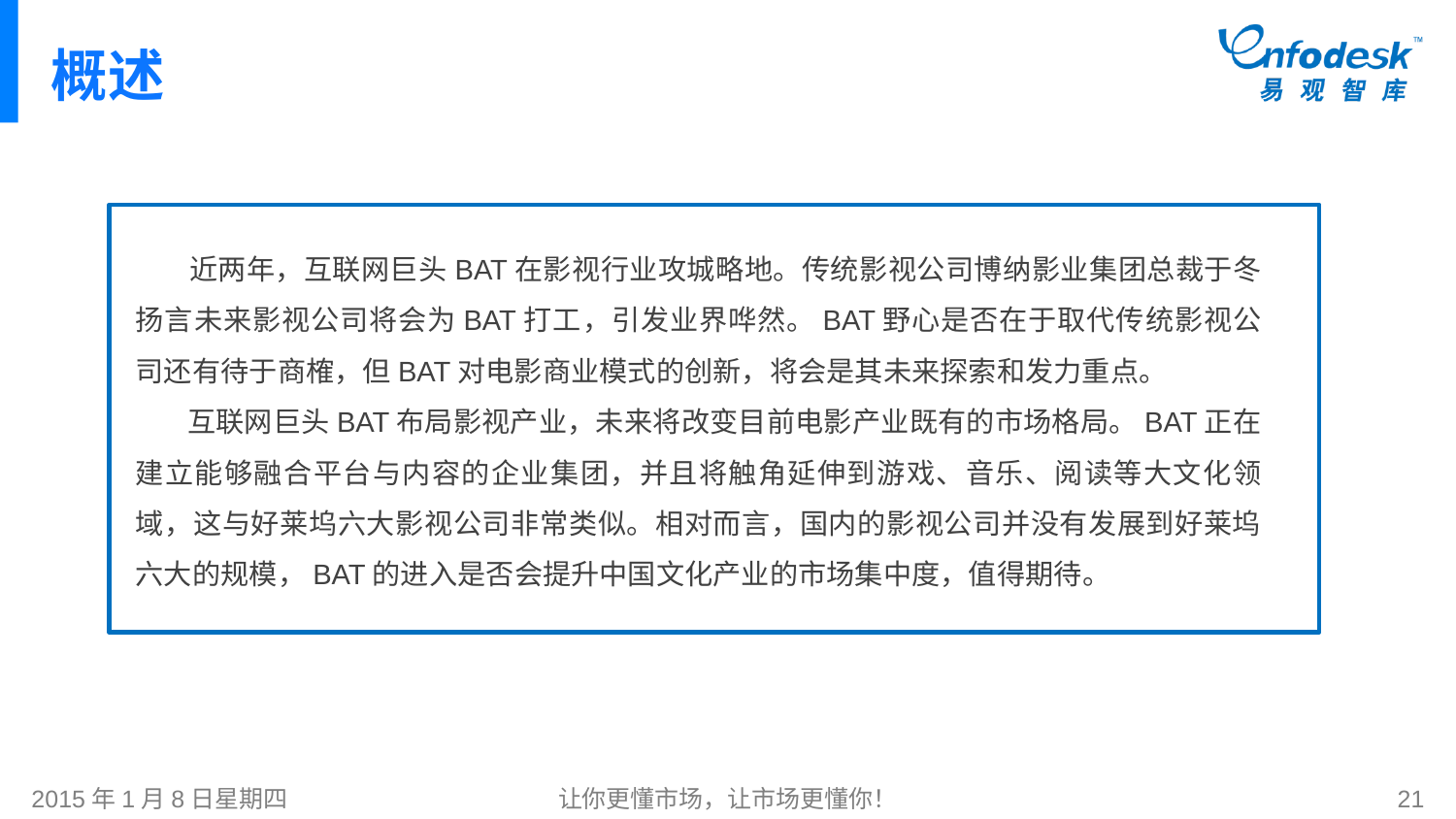

# 概述

       近两年，互联网巨头BAT在影视行业攻城略地。传统影视公司博纳影业集团总裁于冬扬言未来影视公司将会为BAT打工，引发业界哗然。BAT野心是否在于取代传统影视公司还有待于商榷，但BAT对电影商业模式的创新，将会是其未来探索和发力重点。
       互联网巨头BAT布局影视产业，未来将改变目前电影产业既有的市场格局。BAT正在建立能够融合平台与内容的企业集团，并且将触角延伸到游戏、音乐、阅读等大文化领域，这与好莱坞六大影视公司非常类似。相对而言，国内的影视公司并没有发展到好莱坞六大的规模，BAT的进入是否会提升中国文化产业的市场集中度，值得期待。
2015年1月8日星期四
让你更懂市场，让市场更懂你！
21